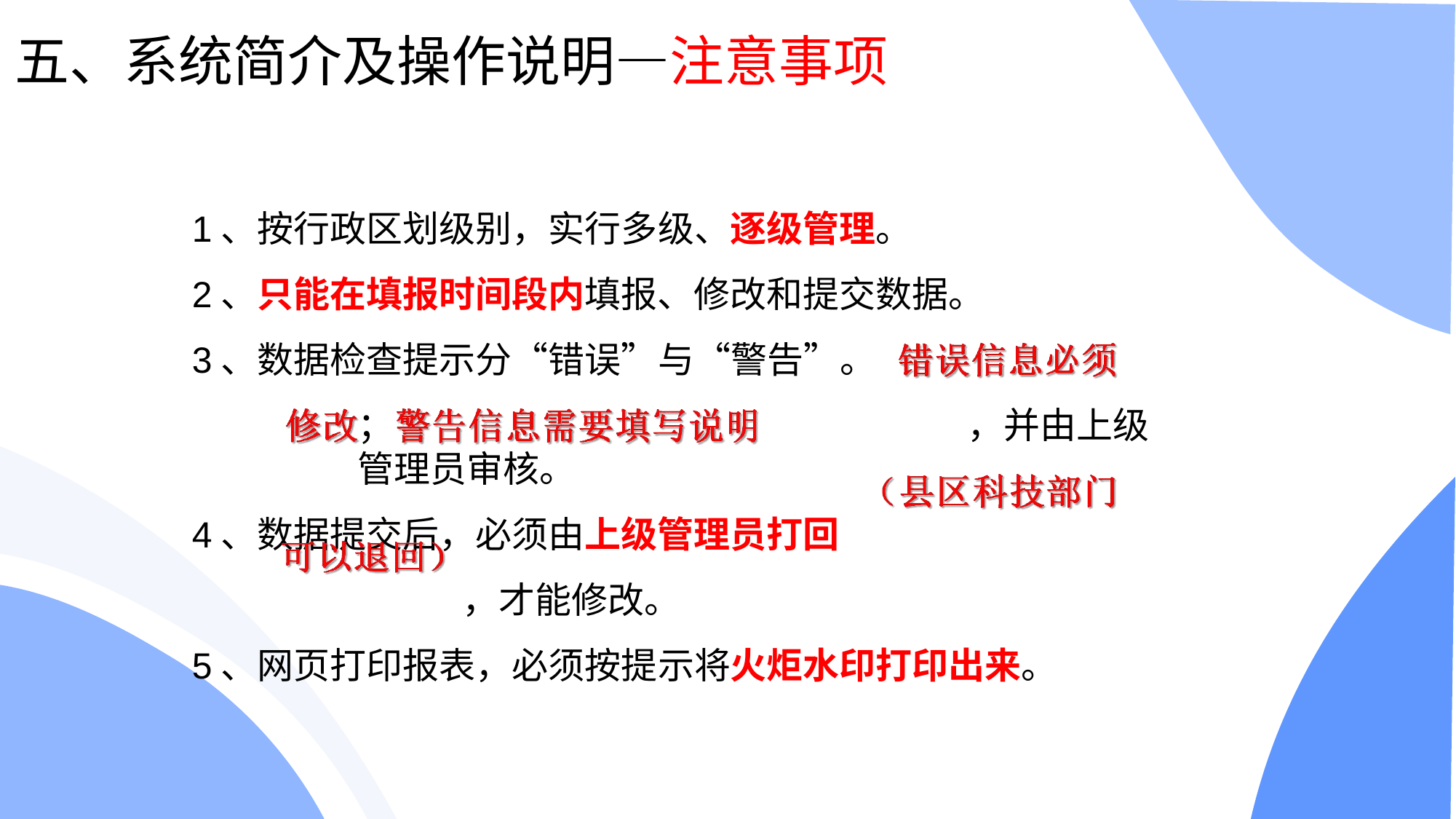

# 五、系统简介及操作说明—注意事项
    1、按行政区划级别，实行多级、逐级管理。
    2、只能在填报时间段内填报、修改和提交数据。
    3、数据检查提示分“错误”与“警告”。
；	，并由上级管理员审核。
    4、数据提交后，必须由上级管理员打回
，才能修改。
    5、网页打印报表，必须按提示将火炬水印打印出来。